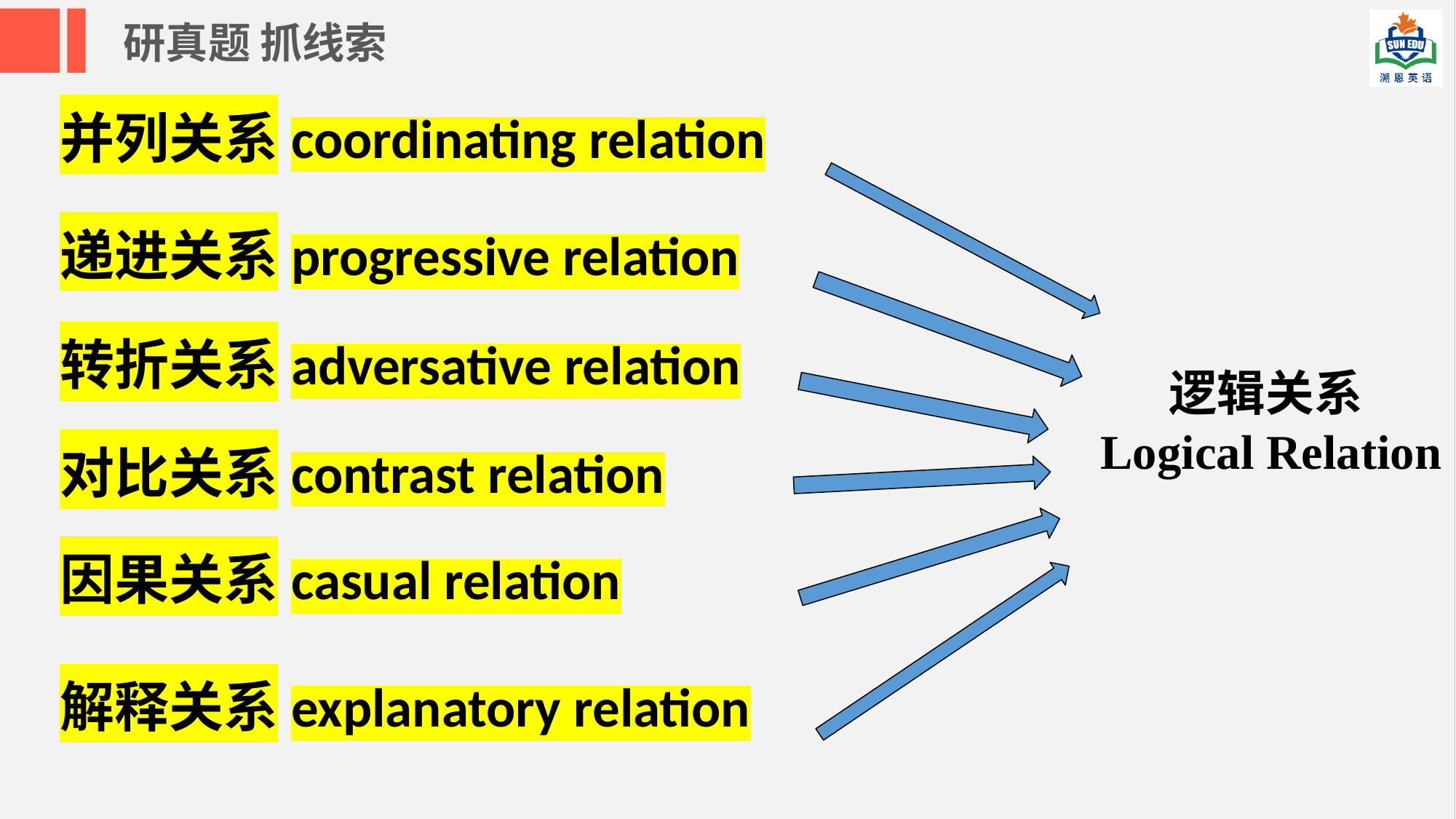

研真题 抓线索
并列关系coordinating relation
递进关系progressive relation

转折关系adversative relation
逻辑关系
Logical Relation

对比关系contrast relation

因果关系casual relation

解释关系explanatory relation